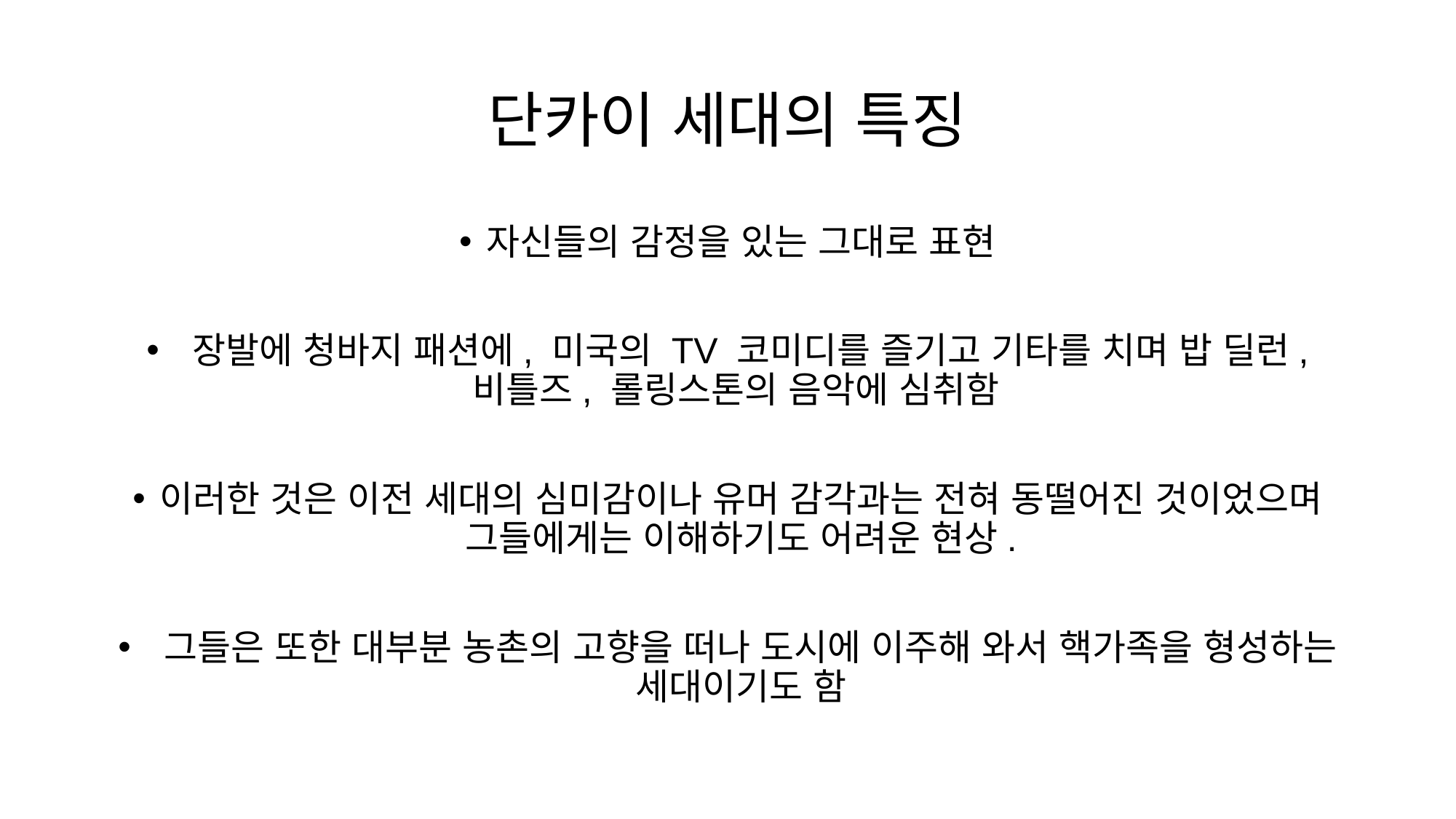

# 단카이 세대의 특징
자신들의 감정을 있는 그대로 표현

 장발에 청바지 패션에, 미국의 TV 코미디를 즐기고 기타를 치며 밥 딜런, 비틀즈, 롤링스톤의 음악에 심취함

이러한 것은 이전 세대의 심미감이나 유머 감각과는 전혀 동떨어진 것이었으며 그들에게는 이해하기도 어려운 현상.

 그들은 또한 대부분 농촌의 고향을 떠나 도시에 이주해 와서 핵가족을 형성하는 세대이기도 함